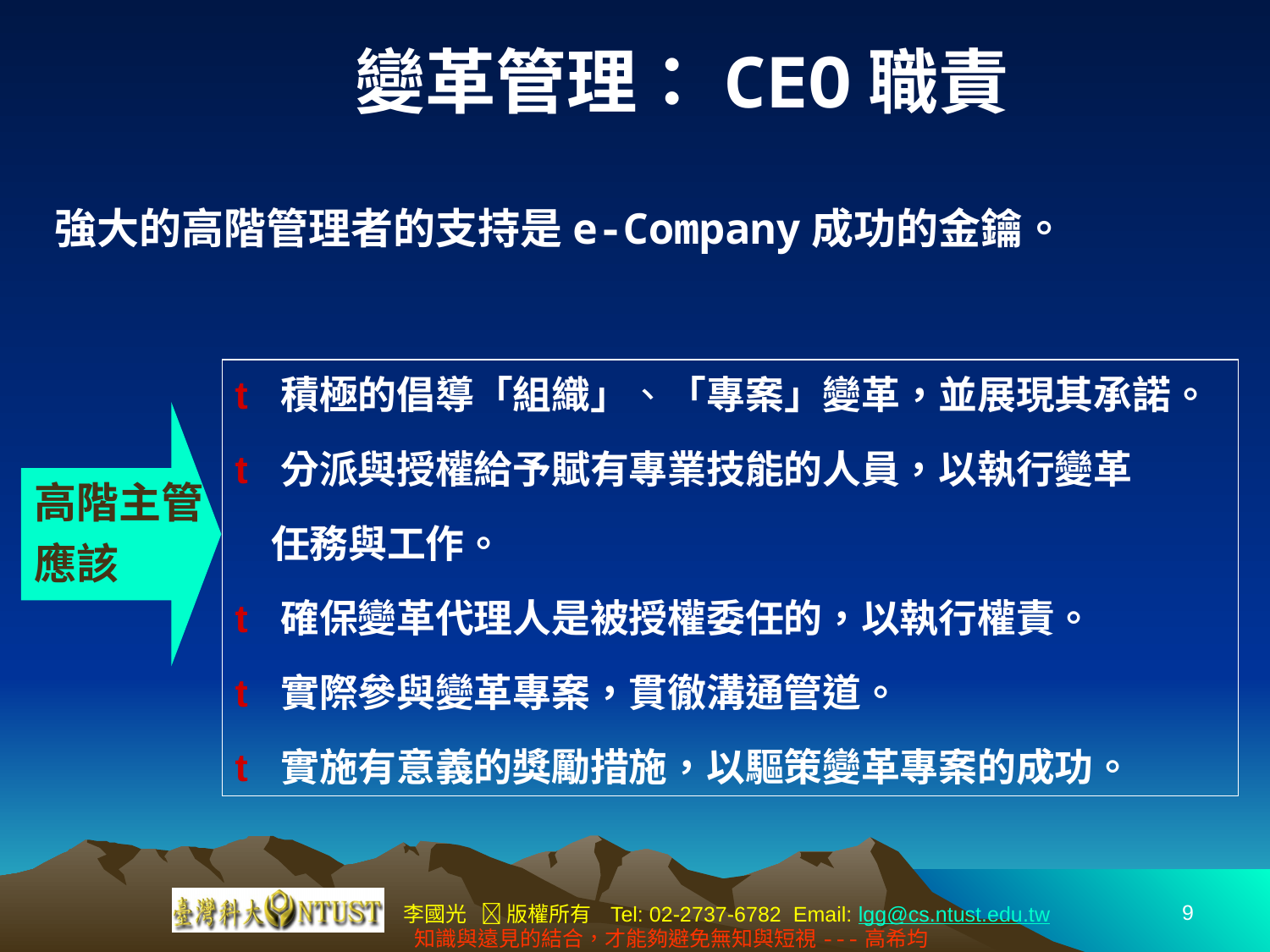

# 變革管理：CEO職責
強大的高階管理者的支持是e-Company成功的金鑰。
t 積極的倡導「組織」、「專案」變革，並展現其承諾。
t 分派與授權給予賦有專業技能的人員，以執行變革
   任務與工作。
t 確保變革代理人是被授權委任的，以執行權責。
t 實際參與變革專案，貫徹溝通管道。
t 實施有意義的獎勵措施，以驅策變革專案的成功。
高階主管
應該

9